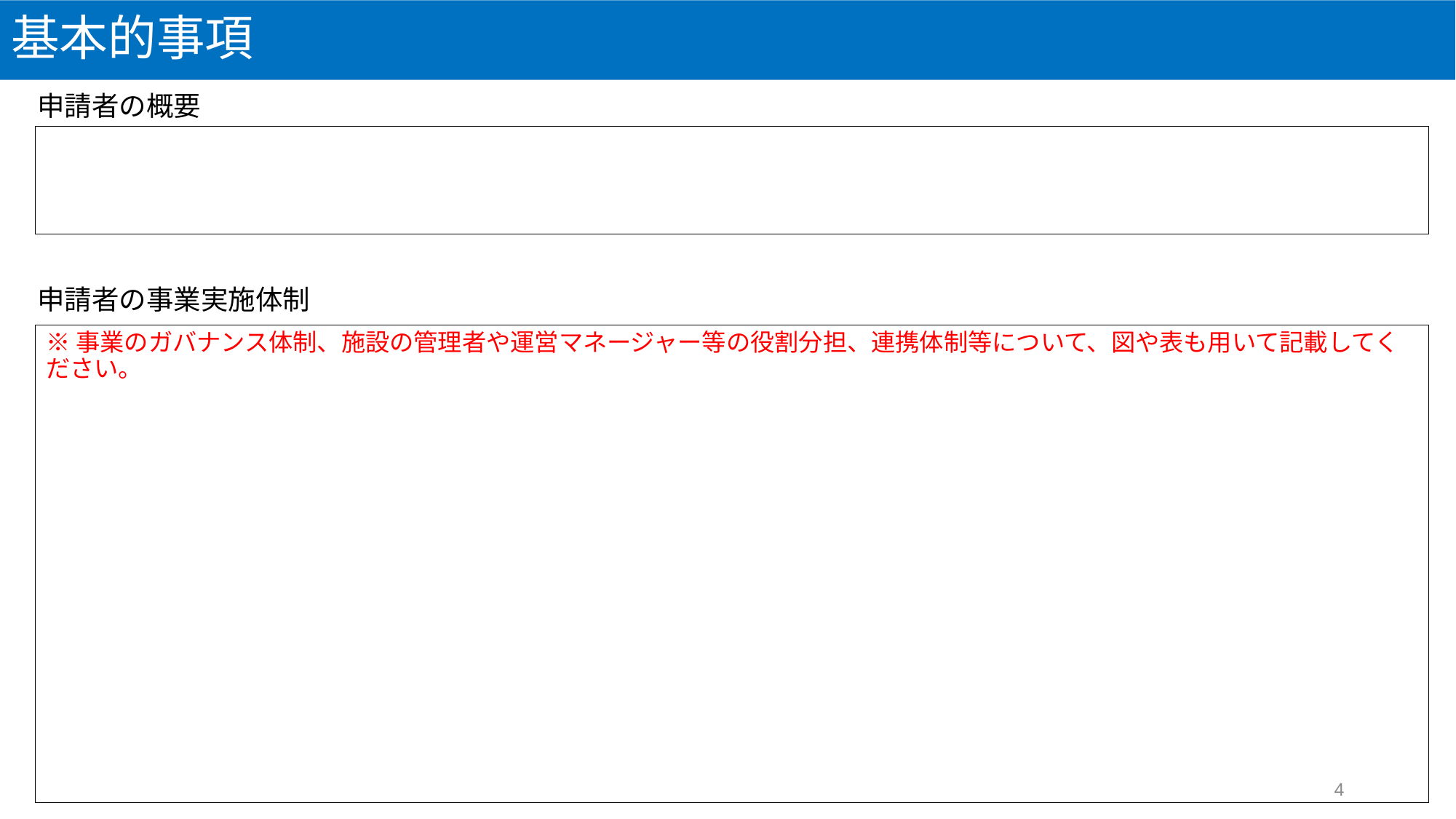

基本的事項
申請者の概要

申請者の事業実施体制
※事業のガバナンス体制、施設の管理者や運営マネージャー等の役割分担、連携体制等について、図や表も用いて記載してください。
4